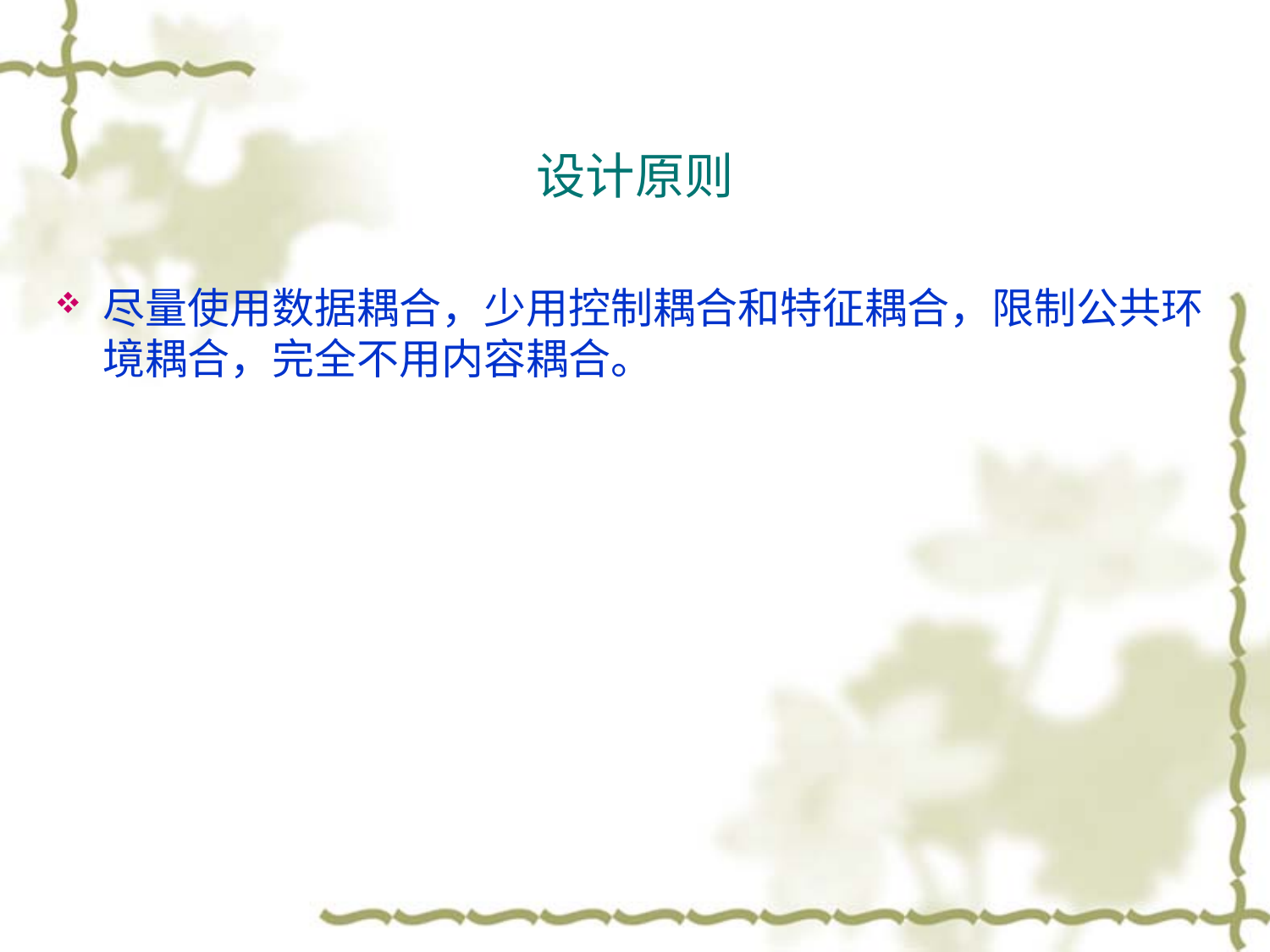

# 设计原则
尽量使用数据耦合，少用控制耦合和特征耦合，限制公共环境耦合，完全不用内容耦合。